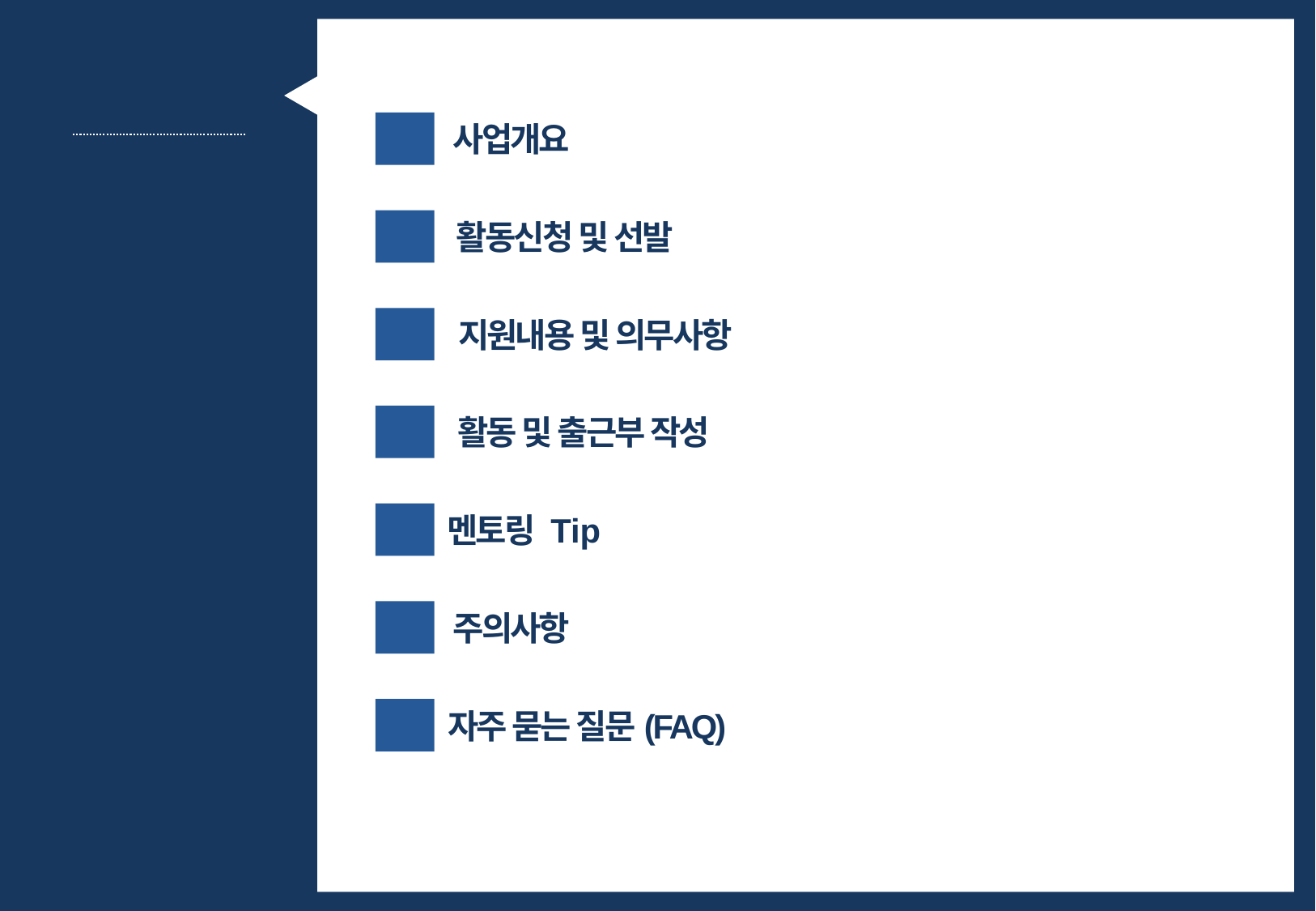

학습내용

01
사업개요
02
활동신청 및 선발
03
지원내용 및 의무사항
04
활동 및 출근부 작성
05
멘토링 Tip
06
주의사항
07
자주 묻는 질문(FAQ)